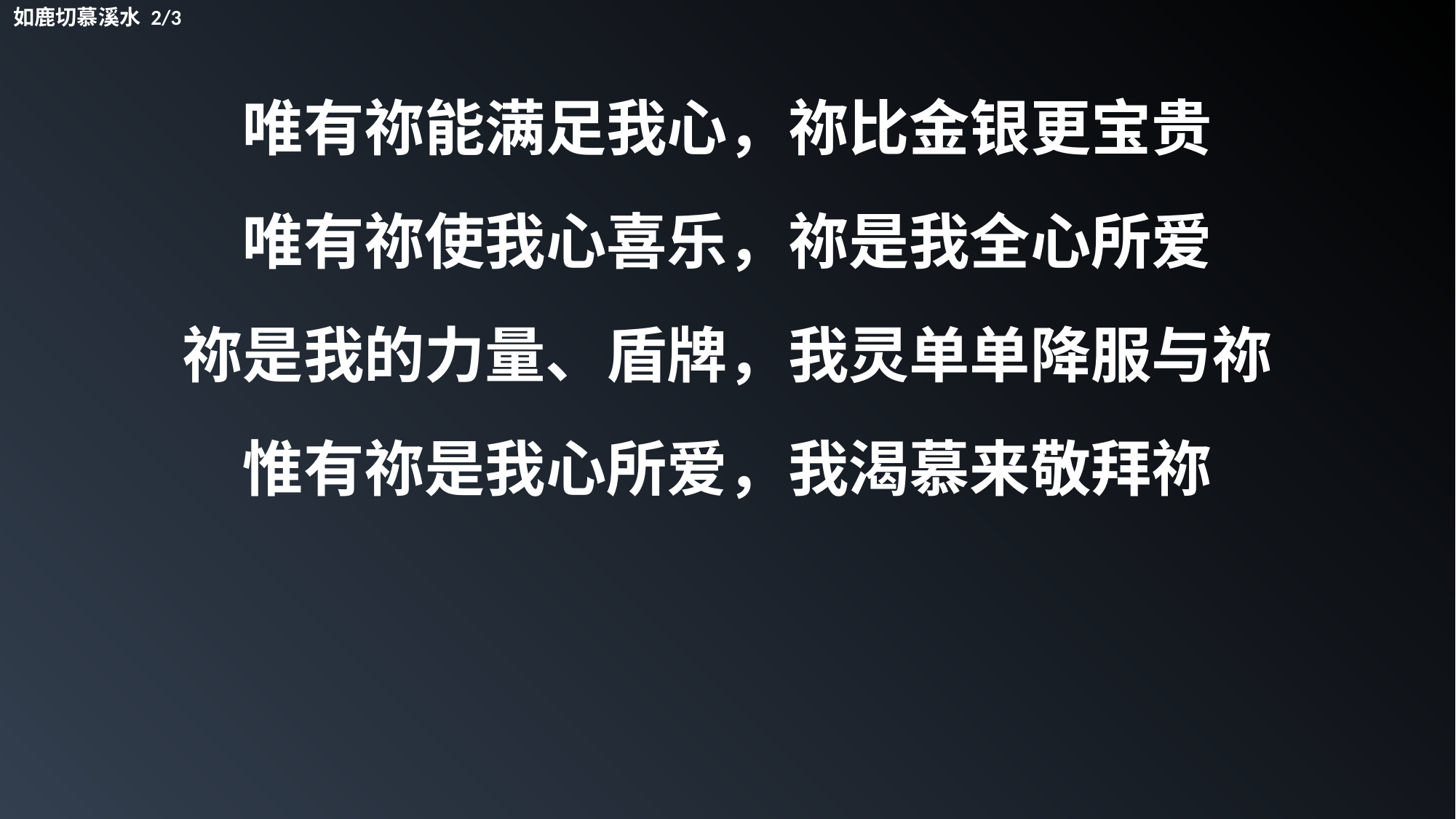

如鹿切慕溪水 2/3
唯有祢能满足我心，祢比金银更宝贵
唯有祢使我心喜乐，祢是我全心所爱
祢是我的力量、盾牌，我灵单单降服与祢
惟有祢是我心所爱，我渴慕来敬拜祢